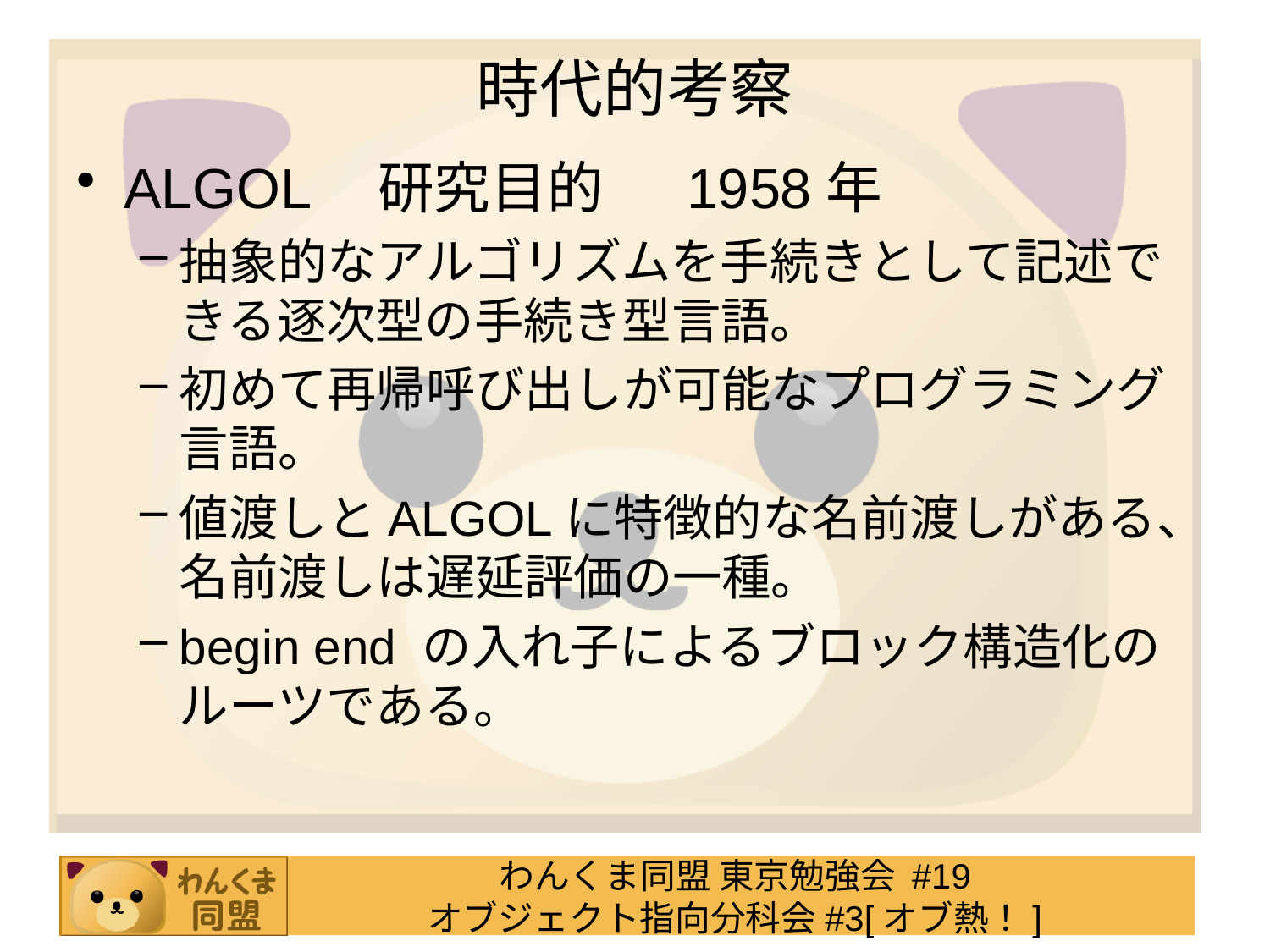

# 時代的考察
ALGOL	研究目的　 1958年
抽象的なアルゴリズムを手続きとして記述できる逐次型の手続き型言語。
初めて再帰呼び出しが可能なプログラミング言語。
値渡しとALGOLに特徴的な名前渡しがある、名前渡しは遅延評価の一種。
begin end の入れ子によるブロック構造化のルーツである。